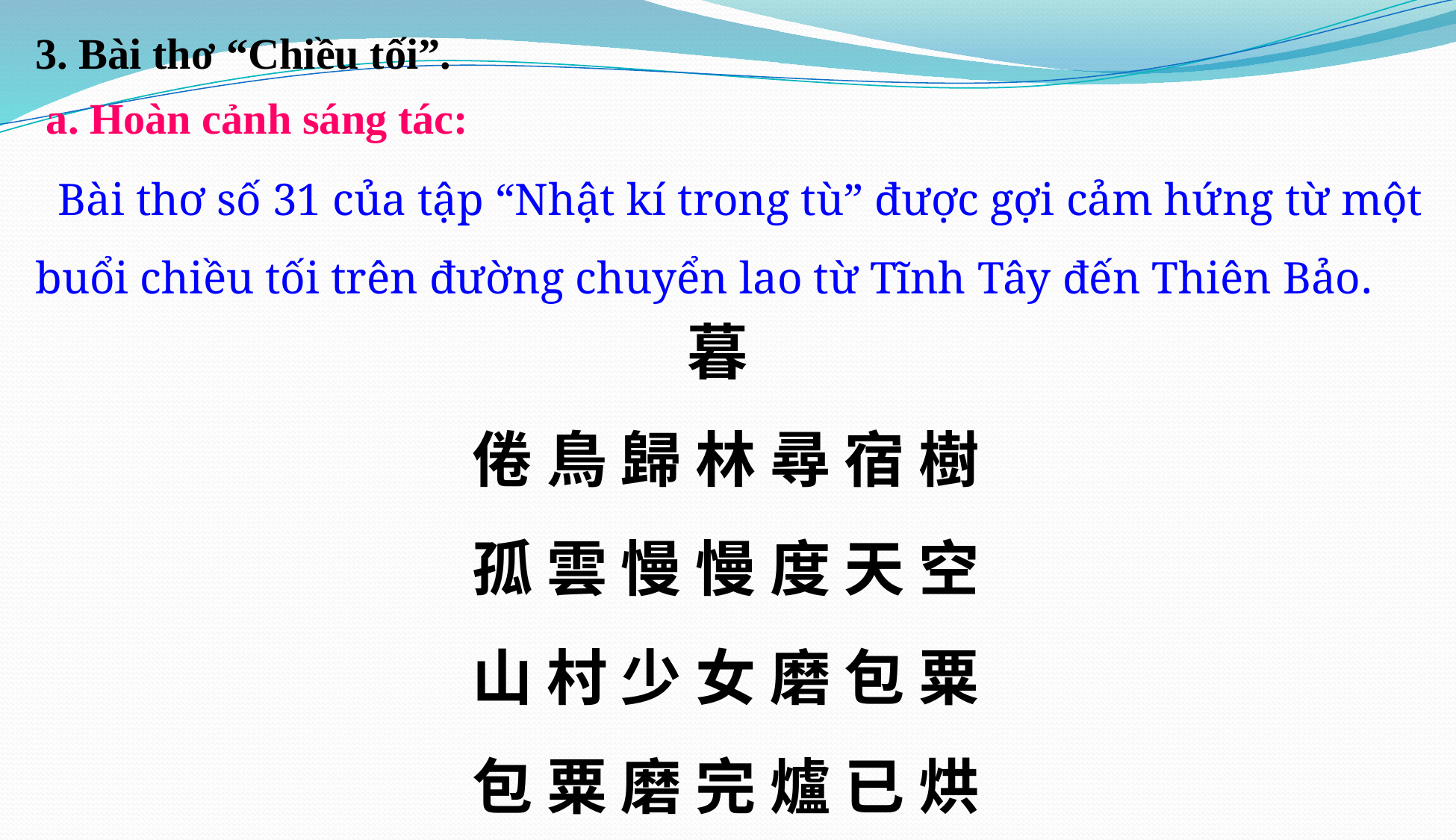

3. Bài thơ “Chiều tối”.
 a. Hoàn cảnh sáng tác:
  Bài thơ số 31 của tập “Nhật kí trong tù” được gợi cảm hứng từ một buổi chiều tối trên đường chuyển lao từ Tĩnh Tây đến Thiên Bảo.

暮
倦 鳥 歸 林 尋 宿 樹
孤 雲 慢 慢 度 天 空
山 村 少 女 磨 包 粟
包 粟 磨 完 爐 已 烘